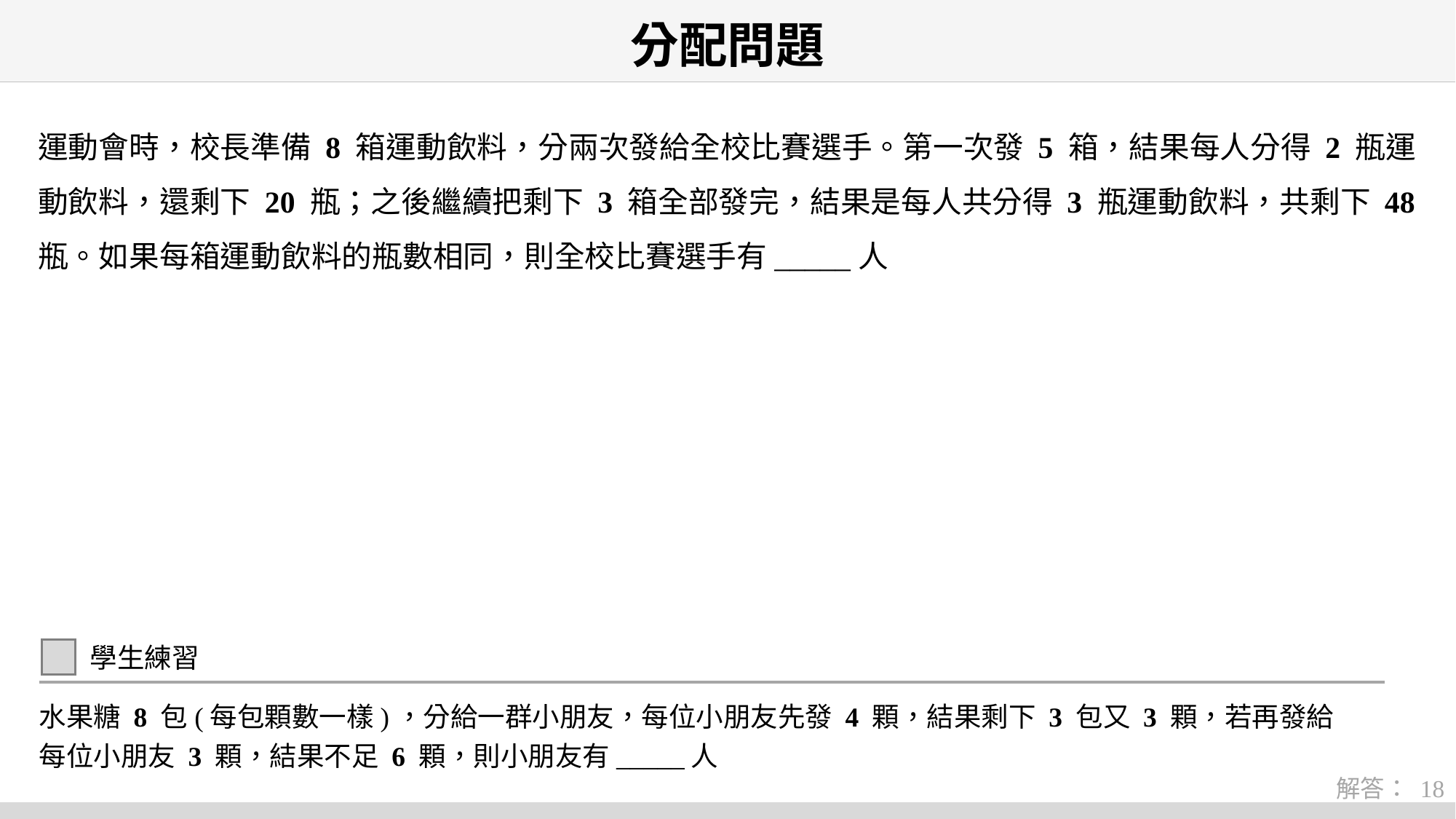

# 分配問題
運動會時，校長準備 8 箱運動飲料，分兩次發給全校比賽選手。第一次發 5 箱，結果每人分得 2 瓶運動飲料，還剩下 20 瓶；之後繼續把剩下 3 箱全部發完，結果是每人共分得 3 瓶運動飲料，共剩下 48 瓶。如果每箱運動飲料的瓶數相同，則全校比賽選手有_____人

學生練習

水果糖 8 包(每包顆數一樣)，分給一群小朋友，每位小朋友先發 4 顆，結果剩下 3 包又 3 顆，若再發給每位小朋友 3 顆，結果不足 6 顆，則小朋友有_____人
解答： 18